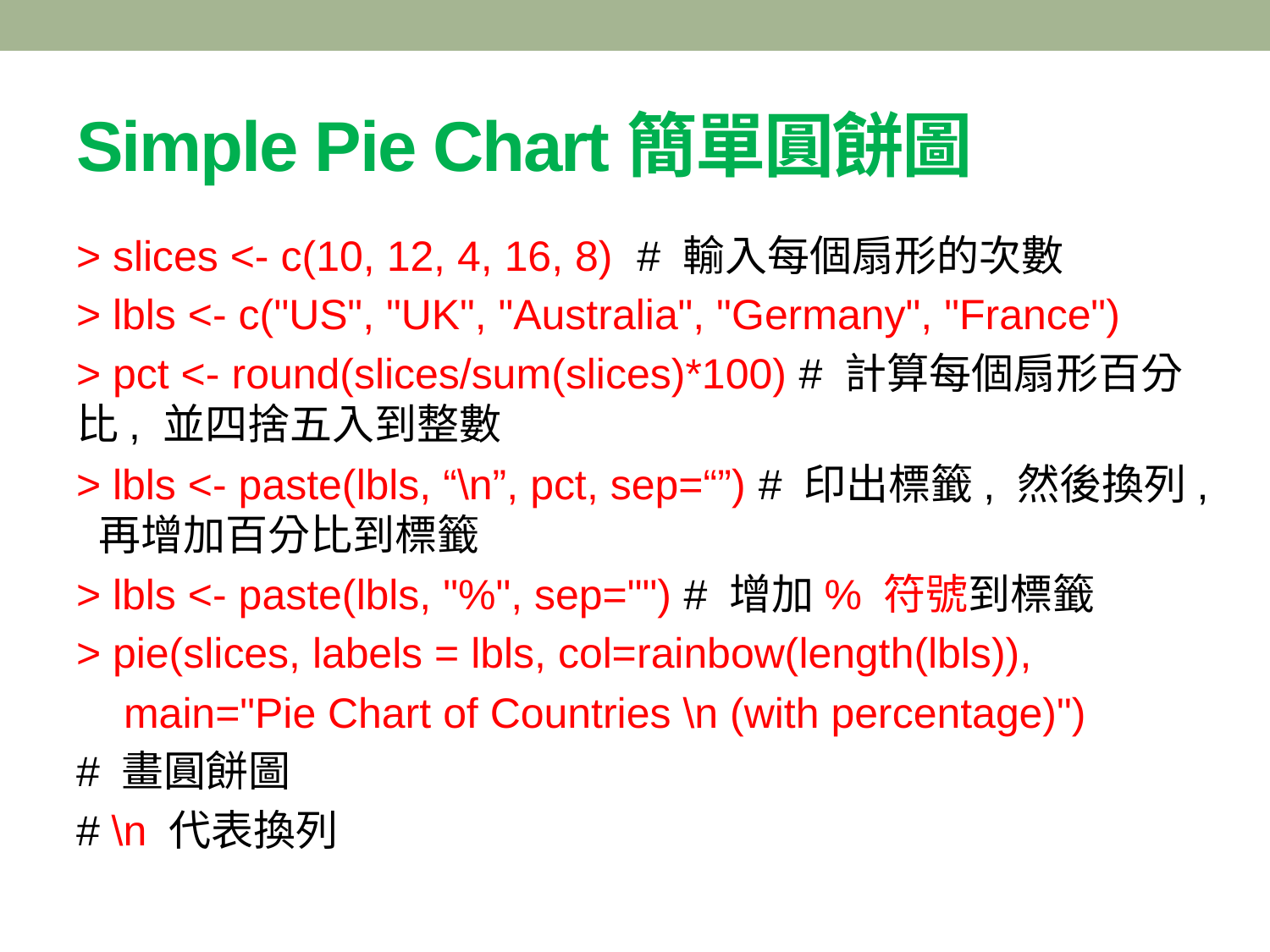

# Simple Pie Chart簡單圓餅圖
> slices <- c(10, 12, 4, 16, 8)  # 輸入每個扇形的次數
> lbls <- c("US", "UK", "Australia", "Germany", "France")
> pct <- round(slices/sum(slices)*100) # 計算每個扇形百分比, 並四捨五入到整數
> lbls <- paste(lbls, “\n”, pct, sep=“”) # 印出標籤, 然後換列, 再增加百分比到標籤
> lbls <- paste(lbls, "%", sep="") # 增加% 符號到標籤
> pie(slices, labels = lbls, col=rainbow(length(lbls)),
    main="Pie Chart of Countries \n (with percentage)")
# 畫圓餅圖
# \n 代表換列